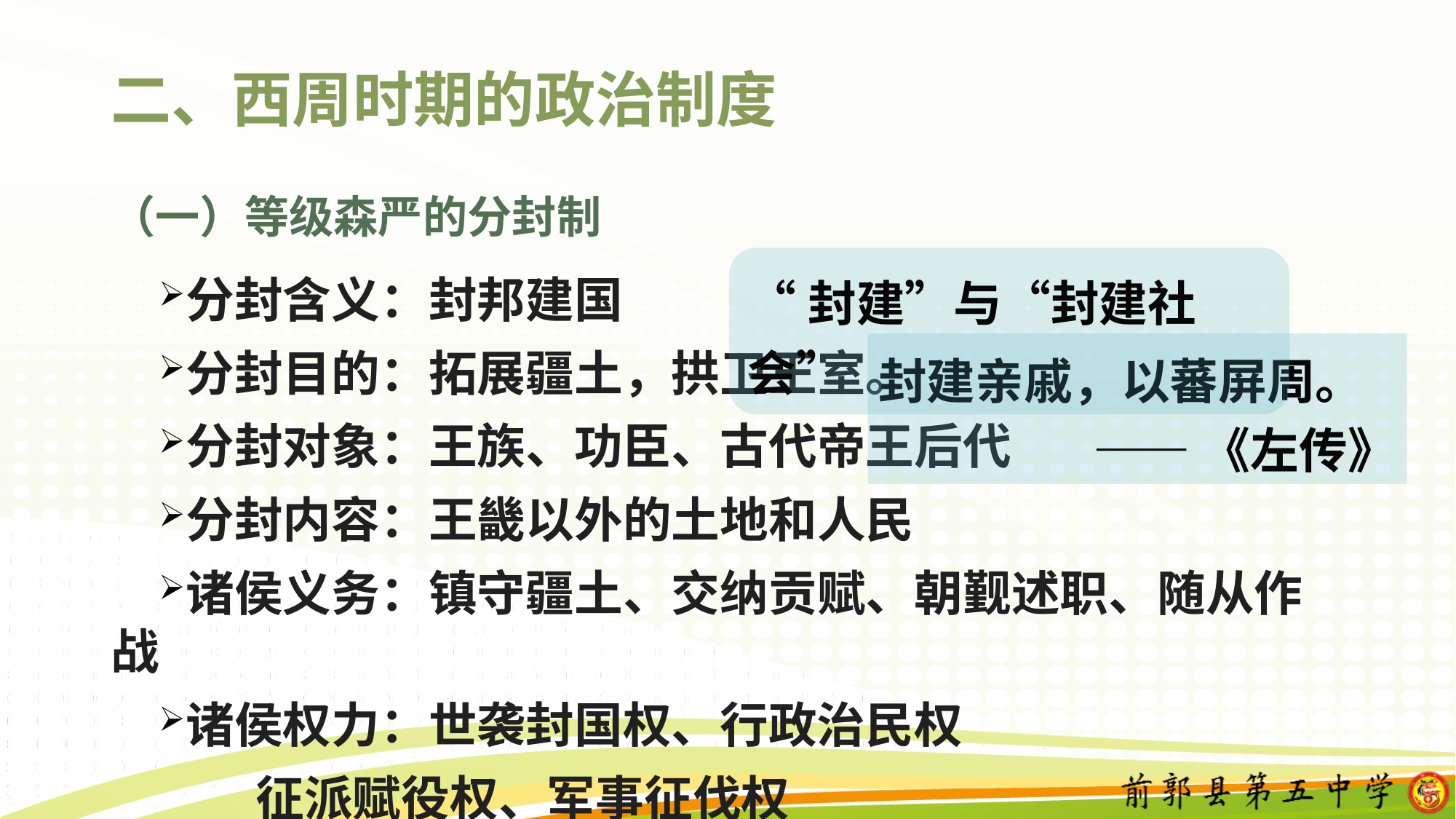

# 二、西周时期的政治制度
（一）等级森严的分封制
“封建”与“封建社会”
分封含义：封邦建国
分封目的：拓展疆土，拱卫王室。
分封对象：王族、功臣、古代帝王后代
分封内容：王畿以外的土地和人民
诸侯义务：镇守疆土、交纳贡赋、朝觐述职、随从作战
诸侯权力：世袭封国权、行政治民权
            征派赋役权、军事征伐权
封建亲戚，以蕃屏周。
——《左传》